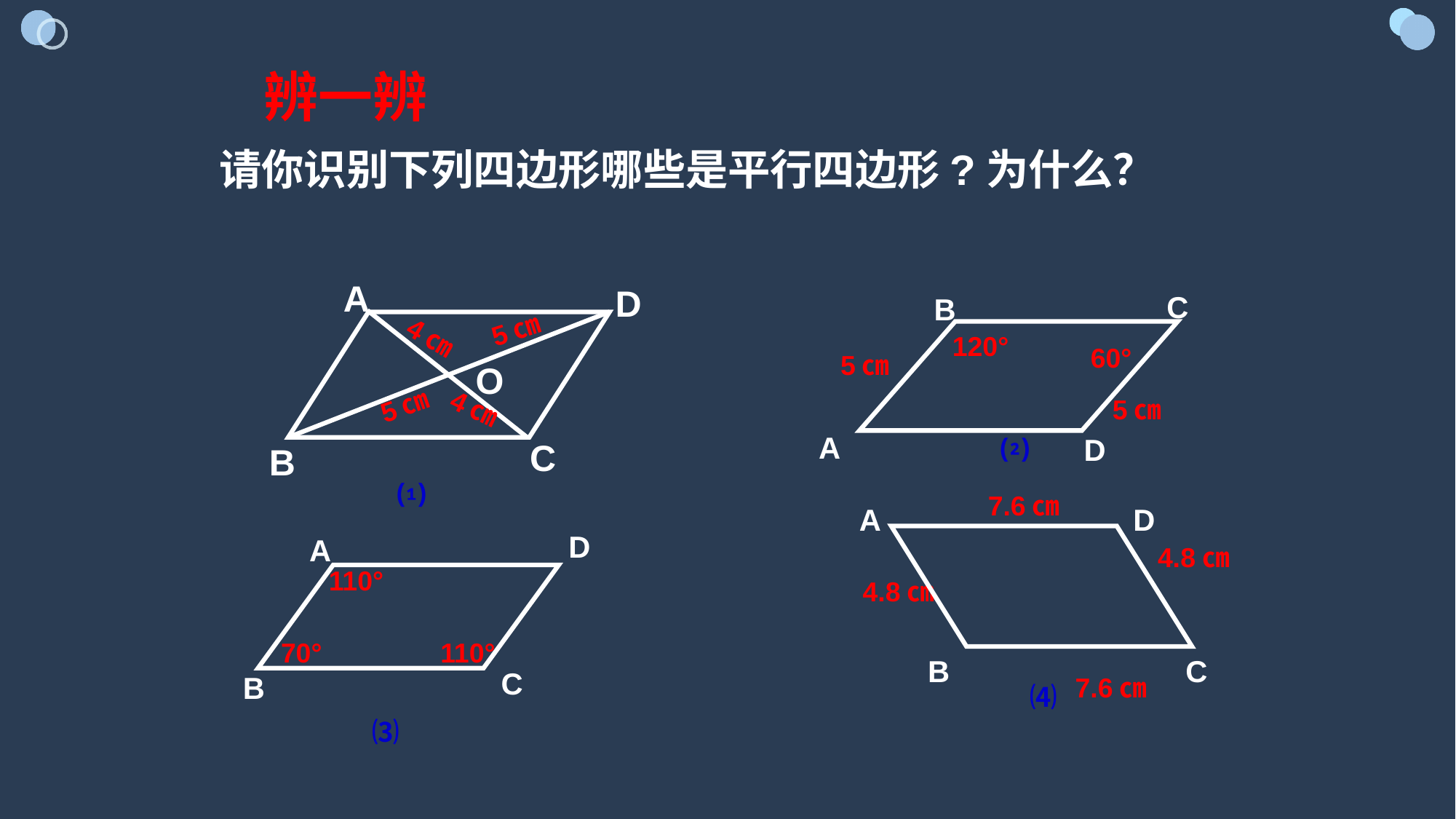

辨一辨
请你识别下列四边形哪些是平行四边形?为什么？
A
D
5㎝

4㎝
O
5㎝
4㎝
C
B
C
B

120°
60°
5㎝
5㎝
A
⑵
D
⑴
7.6㎝
A
D
D
A
110°

70°
110°
C
B

4.8㎝
4.8㎝
B
C
7.6㎝
⑷

⑶